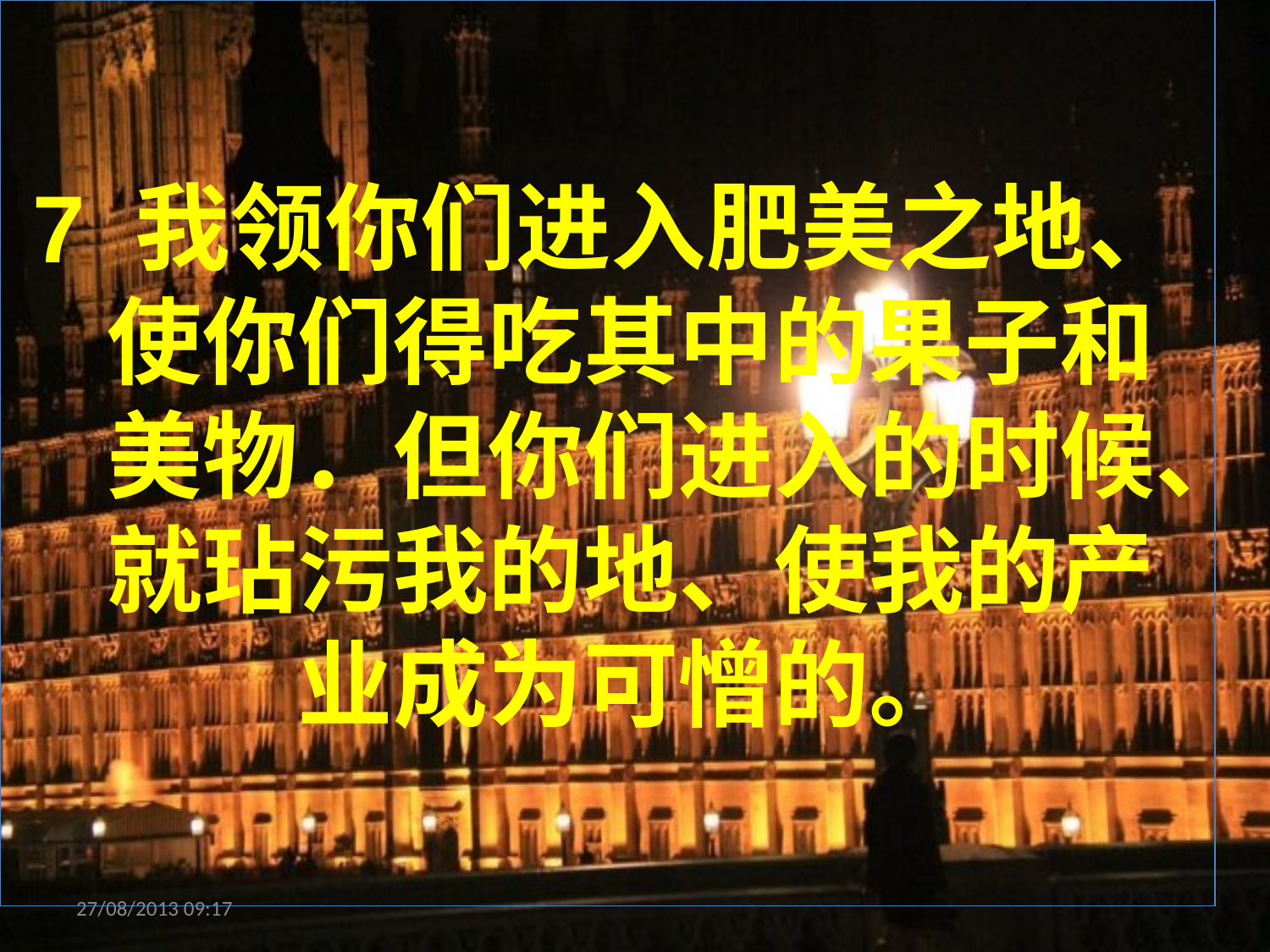

7 我领你们进入肥美之地、使你们得吃其中的果子和美物．但你们进入的时候、就玷污我的地、使我的产业成为可憎的。
27/08/2013 09:17